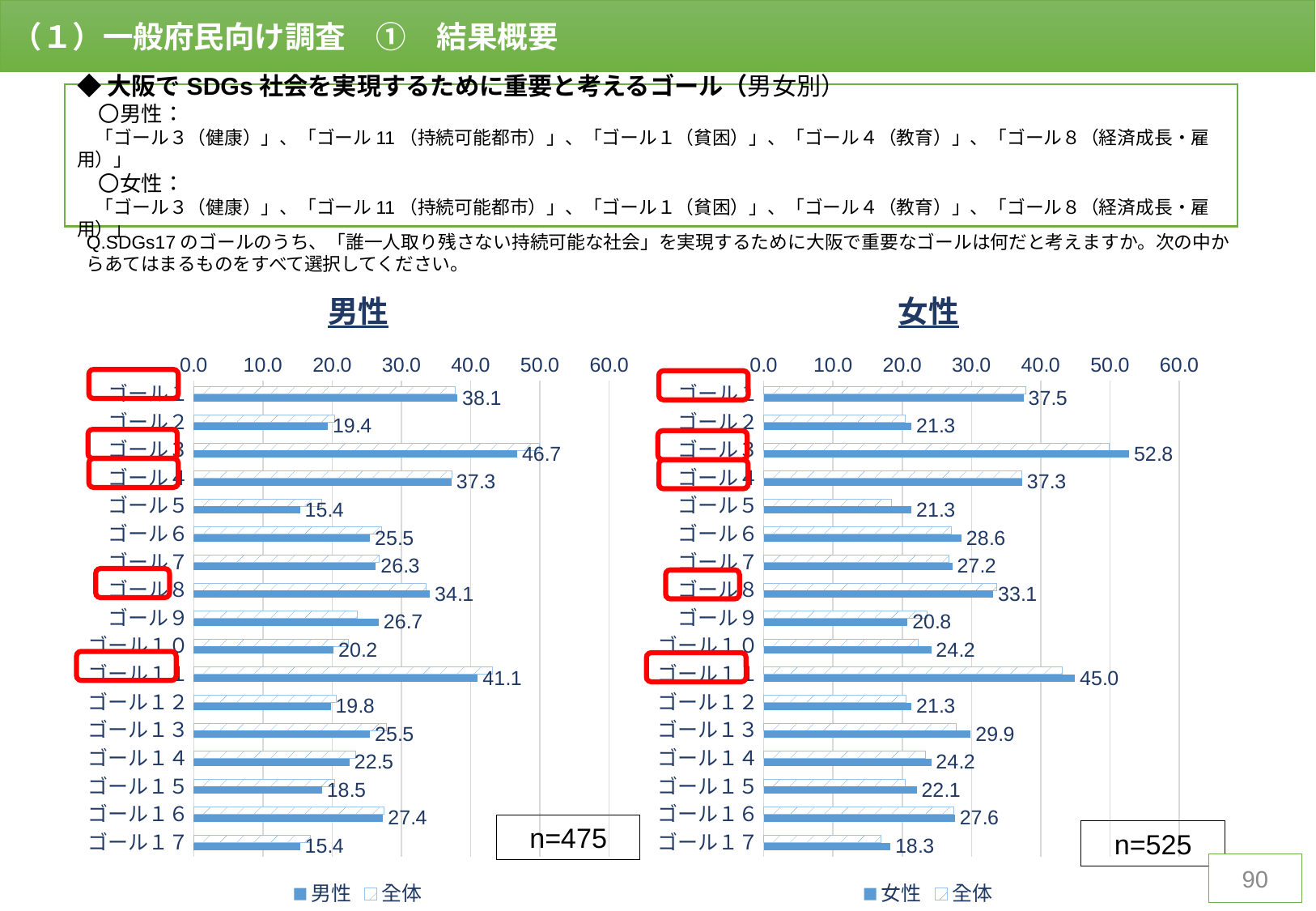

（１）一般府民向け調査　①　結果概要
◆大阪でSDGs社会を実現するために重要と考えるゴール（男女別）
　〇男性：
　「ゴール３（健康）」、「ゴール11（持続可能都市）」、「ゴール１（貧困）」、「ゴール４（教育）」、「ゴール８（経済成長・雇用）」
　〇女性：
　「ゴール３（健康）」、「ゴール11（持続可能都市）」、「ゴール１（貧困）」、「ゴール４（教育）」、「ゴール８（経済成長・雇用）」
Q.SDGs17のゴールのうち、「誰一人取り残さない持続可能な社会」を実現するために大阪で重要なゴールは何だと考えますか。次の中からあてはまるものをすべて選択してください。

### Chart: 女性

| Category | 全体 | 女性 |
|---|---|---|
| ゴール１ | 37.8 | 37.52380952381 |
| ゴール２ | 20.4 | 21.333333333333 |
| ゴール３ | 49.9 | 52.761904761905 |
| ゴール４ | 37.3 | 37.333333333333 |
| ゴール５ | 18.5 | 21.333333333333 |
| ゴール６ | 27.1 | 28.571428571429 |
| ゴール７ | 26.8 | 27.238095238095 |
| ゴール８ | 33.6 | 33.142857142857 |
| ゴール９ | 23.6 | 20.761904761905 |
| ゴール１０ | 22.3 | 24.190476190476 |
| ゴール１１ | 43.1 | 44.952380952381 |
| ゴール１２ | 20.6 | 21.333333333333 |
| ゴール１３ | 27.8 | 29.904761904762 |
| ゴール１４ | 23.4 | 24.190476190476 |
| ゴール１５ | 20.4 | 22.095238095238 |
| ゴール１６ | 27.5 | 27.619047619048 |
| ゴール１７ | 16.9 | 18.285714285714 |

### Chart: 男性

| Category | 全体 | 男性 |
|---|---|---|
| ゴール１ | 37.8 | 38.105263157895 |
| ゴール２ | 20.4 | 19.368421052632 |
| ゴール３ | 49.9 | 46.736842105263 |
| ゴール４ | 37.3 | 37.263157894737 |
| ゴール５ | 18.5 | 15.368421052632 |
| ゴール６ | 27.1 | 25.473684210526 |
| ゴール７ | 26.8 | 26.315789473684 |
| ゴール８ | 33.6 | 34.105263157895 |
| ゴール９ | 23.6 | 26.736842105263 |
| ゴール１０ | 22.3 | 20.210526315789 |
| ゴール１１ | 43.1 | 41.052631578947 |
| ゴール１２ | 20.6 | 19.789473684211 |
| ゴール１３ | 27.8 | 25.473684210526 |
| ゴール１４ | 23.4 | 22.526315789474 |
| ゴール１５ | 20.4 | 18.526315789474 |
| ゴール１６ | 27.5 | 27.368421052632 |
| ゴール１７ | 16.9 | 15.368421052632 |

n=475
n=525
90